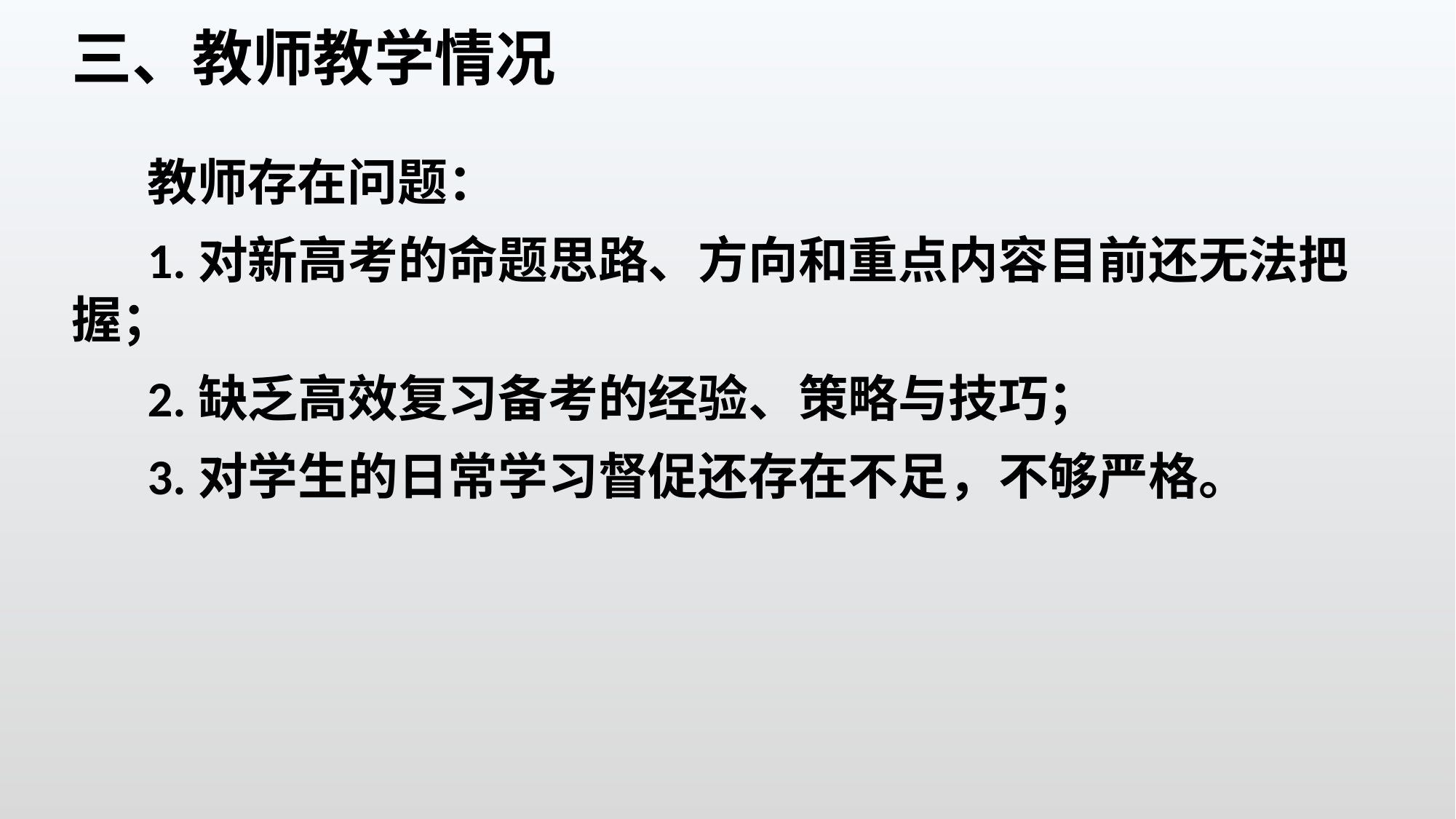

三、教师教学情况
教师存在问题：
1.对新高考的命题思路、方向和重点内容目前还无法把握；
2.缺乏高效复习备考的经验、策略与技巧；
3.对学生的日常学习督促还存在不足，不够严格。